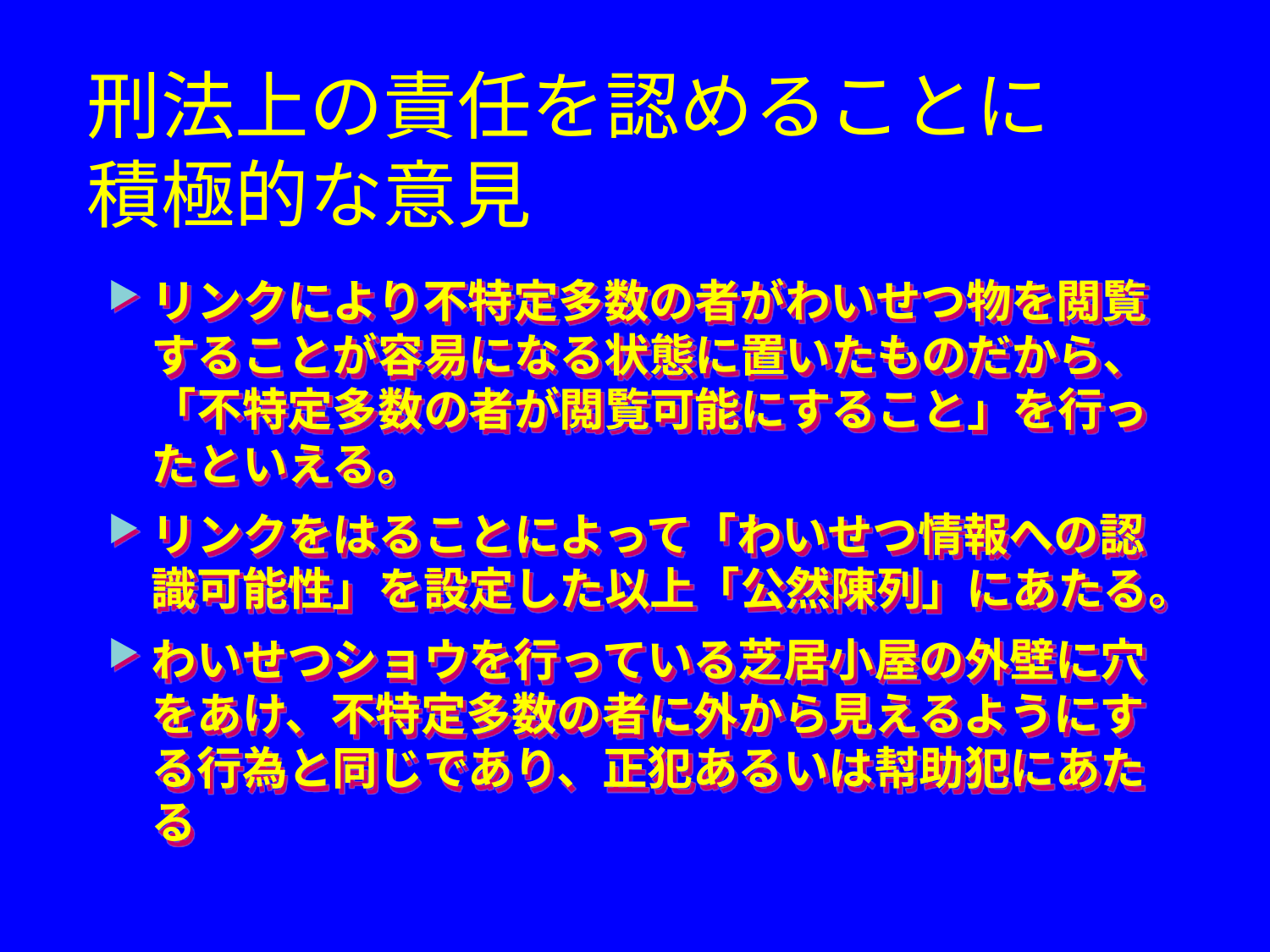

# 刑法上の責任を認めることに 積極的な意見
リンクにより不特定多数の者がわいせつ物を閲覧することが容易になる状態に置いたものだから、「不特定多数の者が閲覧可能にすること」を行ったといえる。
リンクをはることによって「わいせつ情報への認識可能性」を設定した以上「公然陳列」にあたる。
わいせつショウを行っている芝居小屋の外壁に穴をあけ、不特定多数の者に外から見えるようにする行為と同じであり、正犯あるいは幇助犯にあたる